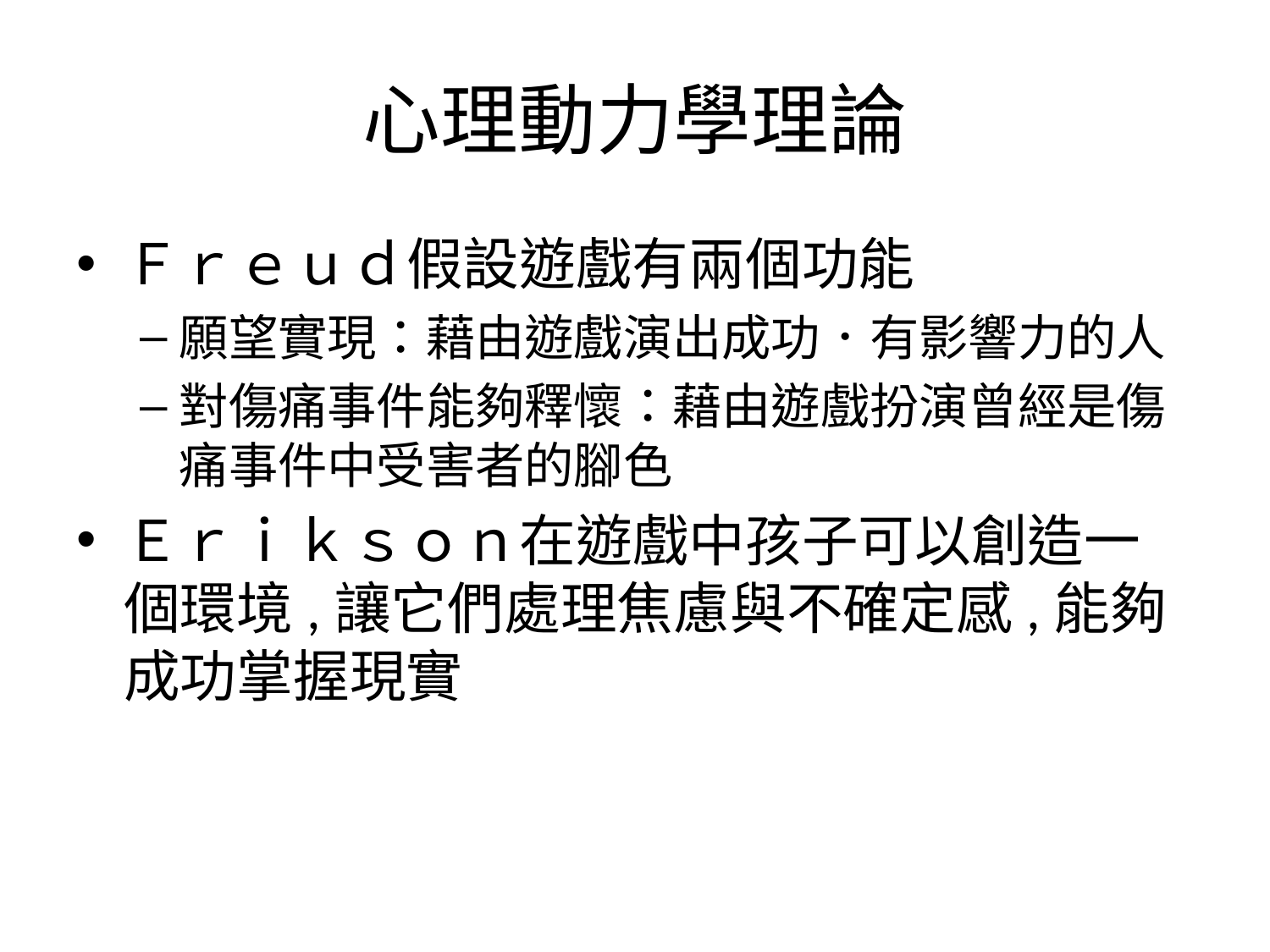

# 心理動力學理論
Ｆｒｅｕｄ假設遊戲有兩個功能
願望實現：藉由遊戲演出成功．有影響力的人
對傷痛事件能夠釋懷：藉由遊戲扮演曾經是傷痛事件中受害者的腳色
Ｅｒｉｋｓｏｎ在遊戲中孩子可以創造一個環境,讓它們處理焦慮與不確定感,能夠成功掌握現實